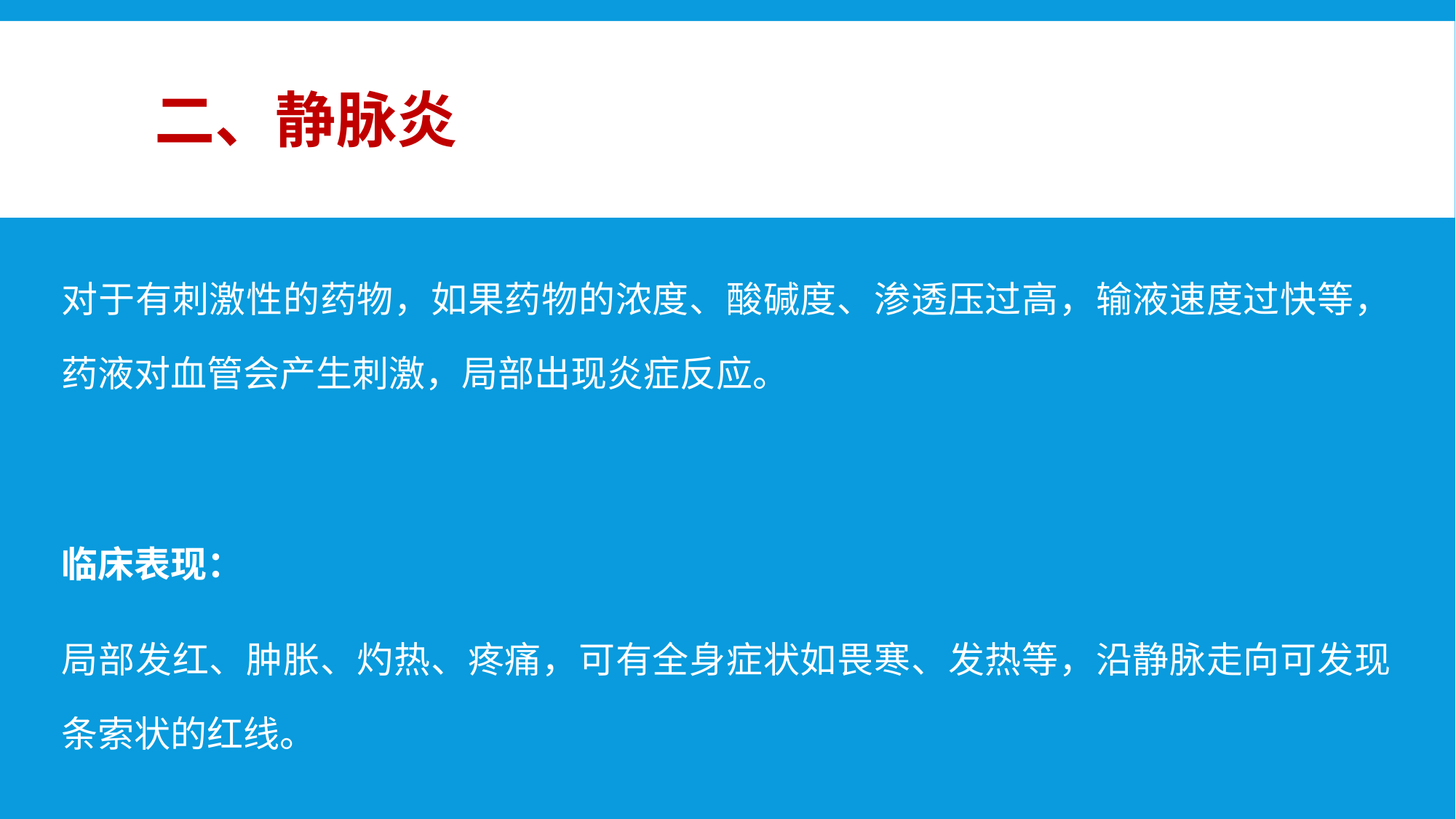

# 二、静脉炎
对于有刺激性的药物，如果药物的浓度、酸碱度、渗透压过高，输液速度过快等，药液对血管会产生刺激，局部出现炎症反应。

临床表现：
局部发红、肿胀、灼热、疼痛，可有全身症状如畏寒、发热等，沿静脉走向可发现条索状的红线。